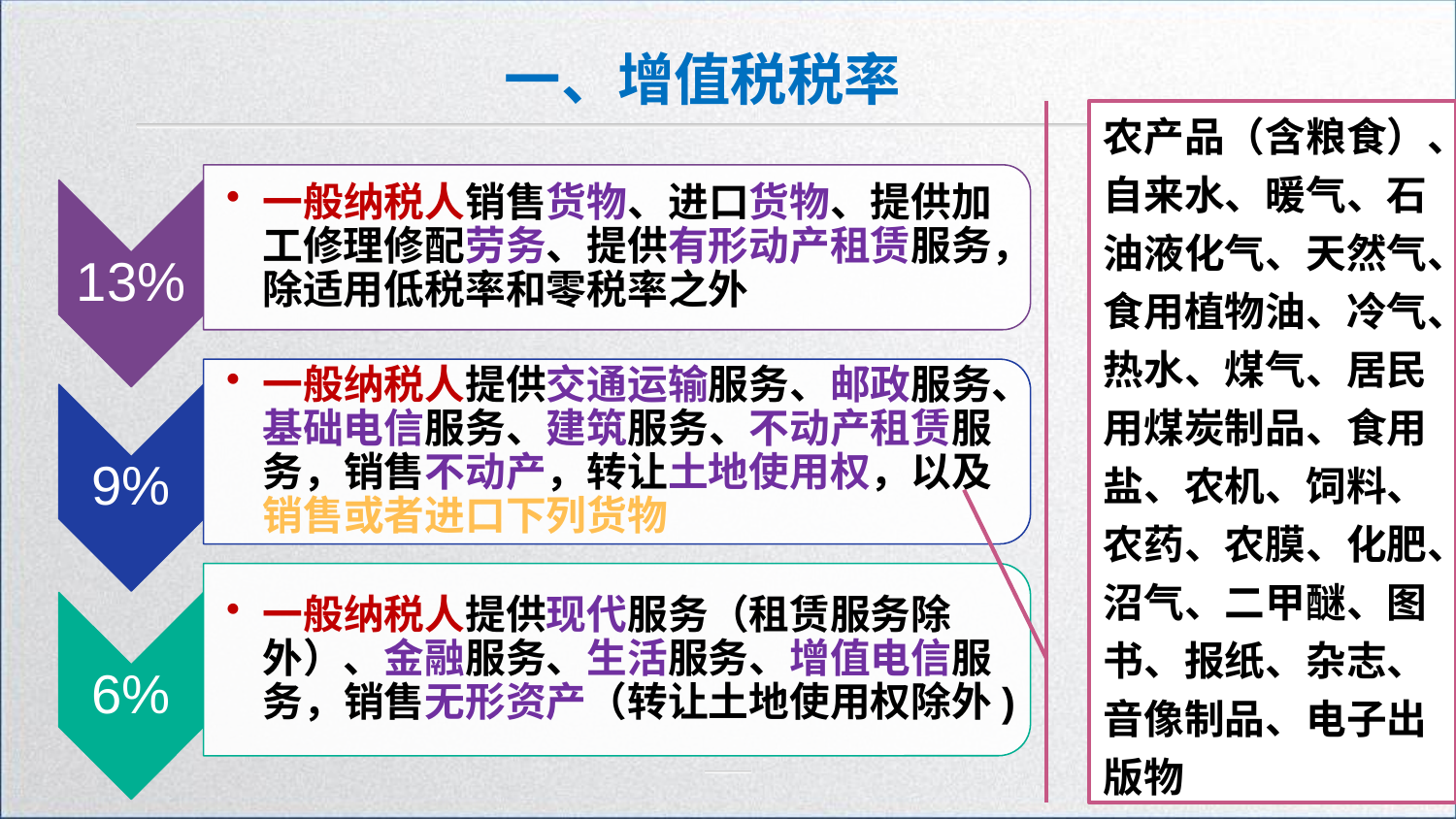

一、增值税税率
农产品（含粮食）、自来水、暖气、石油液化气、天然气、食用植物油、冷气、热水、煤气、居民用煤炭制品、食用盐、农机、饲料、农药、农膜、化肥、沼气、二甲醚、图书、报纸、杂志、音像制品、电子出版物
13%
一般纳税人销售货物、进口货物、提供加工修理修配劳务、提供有形动产租赁服务，除适用低税率和零税率之外
9%
一般纳税人提供交通运输服务、邮政服务、基础电信服务、建筑服务、不动产租赁服务，销售不动产，转让土地使用权，以及销售或者进口下列货物
6%
一般纳税人提供现代服务（租赁服务除外）、金融服务、生活服务、增值电信服务，销售无形资产（转让土地使用权除外)